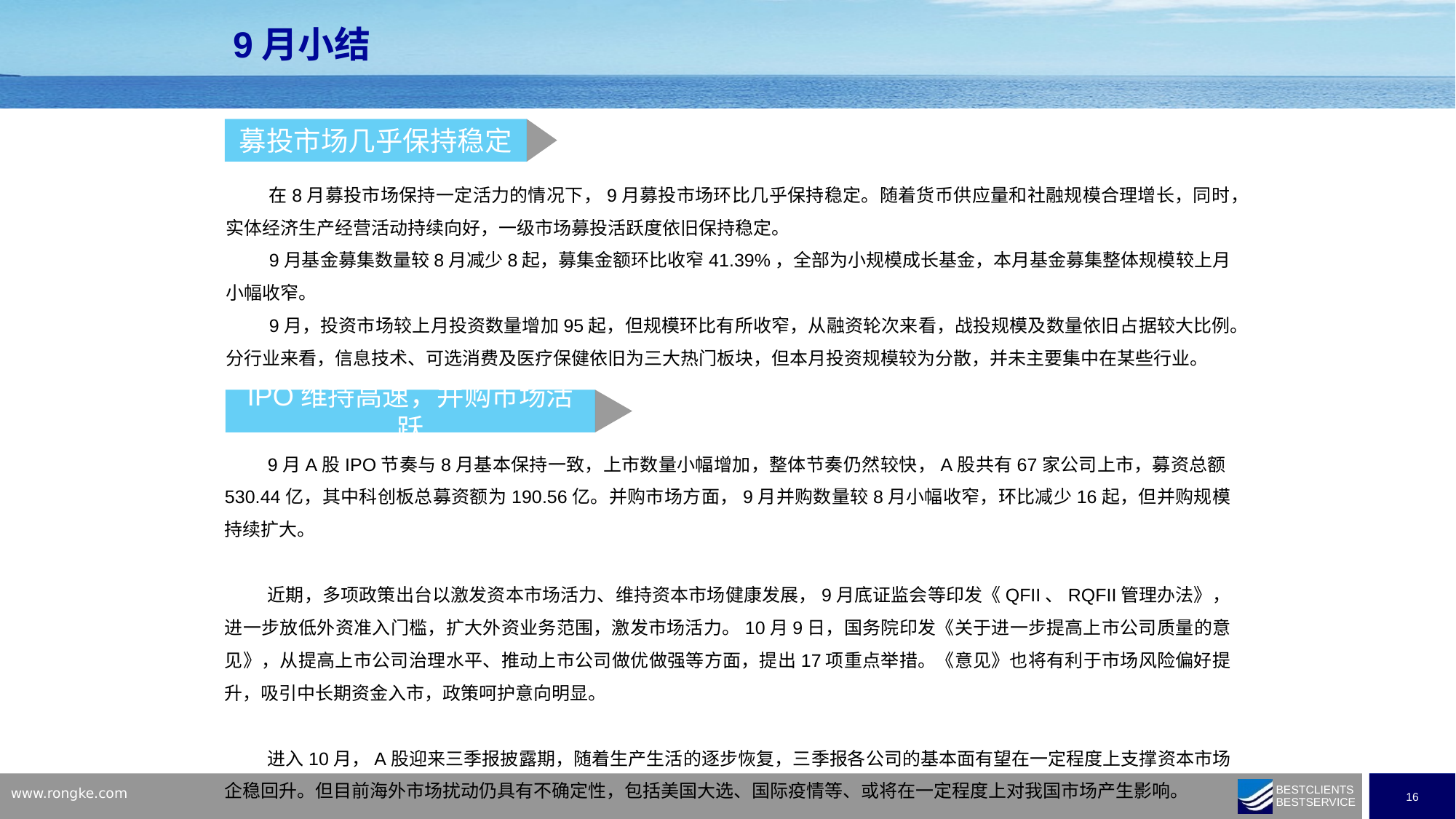

9月小结
募投市场几乎保持稳定

在8月募投市场保持一定活力的情况下，9月募投市场环比几乎保持稳定。随着货币供应量和社融规模合理增长，同时，实体经济生产经营活动持续向好，一级市场募投活跃度依旧保持稳定。
9月基金募集数量较8月减少8起，募集金额环比收窄41.39%，全部为小规模成长基金，本月基金募集整体规模较上月小幅收窄。
9月，投资市场较上月投资数量增加95起，但规模环比有所收窄，从融资轮次来看，战投规模及数量依旧占据较大比例。分行业来看，信息技术、可选消费及医疗保健依旧为三大热门板块，但本月投资规模较为分散，并未主要集中在某些行业。
IPO维持高速，并购市场活跃

9月A股IPO节奏与8月基本保持一致，上市数量小幅增加，整体节奏仍然较快，A股共有67家公司上市，募资总额530.44亿，其中科创板总募资额为190.56亿。并购市场方面，9月并购数量较8月小幅收窄，环比减少16起，但并购规模持续扩大。

近期，多项政策出台以激发资本市场活力、维持资本市场健康发展，9月底证监会等印发《QFII、RQFII管理办法》，进一步放低外资准入门槛，扩大外资业务范围，激发市场活力。10月9日，国务院印发《关于进一步提高上市公司质量的意见》，从提高上市公司治理水平、推动上市公司做优做强等方面，提出17项重点举措。《意见》也将有利于市场风险偏好提升，吸引中长期资金入市，政策呵护意向明显。

进入10月，A股迎来三季报披露期，随着生产生活的逐步恢复，三季报各公司的基本面有望在一定程度上支撑资本市场企稳回升。但目前海外市场扰动仍具有不确定性，包括美国大选、国际疫情等、或将在一定程度上对我国市场产生影响。